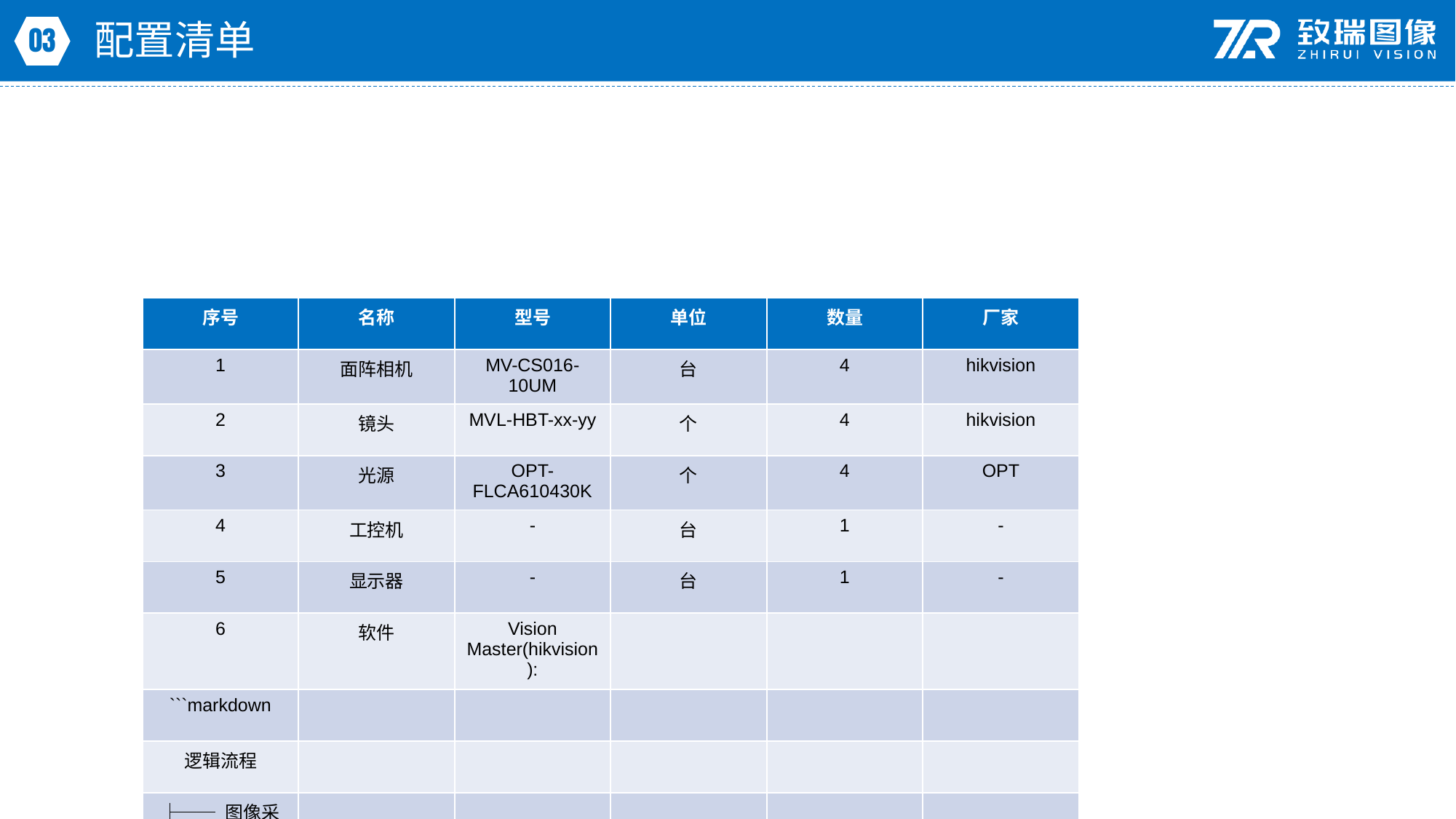

配置清单
03
| 序号 | 名称 | 型号 | 单位 | 数量 | 厂家 |
| --- | --- | --- | --- | --- | --- |
| 1 | 面阵相机 | MV-CS016-10UM | 台 | 4 | hikvision |
| 2 | 镜头 | MVL-HBT-xx-yy | 个 | 4 | hikvision |
| 3 | 光源 | OPT-FLCA610430K | 个 | 4 | OPT |
| 4 | 工控机 | - | 台 | 1 | - |
| 5 | 显示器 | - | 台 | 1 | - |
| 6 | 软件 | Vision Master(hikvision): |  |  |  |
| ```markdown |  |  |  |  |  |
| 逻辑流程 |  |  |  |  |  |
| ├── 图像采集 |  |  |  |  |  |
| │ ├── 相机参数设置 |  |  |  |  |  |
| │ │ ├── 设置相机分辨率为支持最小特征分辨12mm的参数 |  |  |  |  |  |
| │ │ ├── 配置触发模式为外部触发（适配机械手来料） |  |  |  |  |  |
| │ │ └── 设置ROI区域覆盖5000\*2000mm搜索范围 |  |  |  |  |  |
| │ └── 光源控制 |  |  |  |  |  |
| │ ├── 启用背光模式增强木材纹理对比度 |  |  |  |  |  |
| │ └── 设置光源亮度为80%以平衡原木色表现 |  |  |  |  |  |
| ├── 预处理 |  |  |  |  |  |
| │ ├── 图像滤波 |  |  |  |  |  |
| │ │ └── 使用高斯滤波(核大小=5)消除木材表面噪点 |  |  |  |  |  |
| │ ├── 图像增强 |  |  |  |  |  |
| │ │ ├── 对比度调节(系数=120%)强化裂纹特征 |  |  |  |  |  |
| │ │ └── Gamma校正(Gamma=1.5)优化暗部细节 |  |  |  |  |  |
| │ └── 畸变校正 |  |  |  |  |  |
| │ └── 加载畸变标定文件(校正中心点=图像中心) |  |  |  |  |  |
| ├── 表面缺陷检测 |  |  |  |  |  |
| │ ├── DL图像分割 |  |  |  |  |  |
| │ │ ├── 加载预训练的木材缺陷模型(裂纹/青斑/黑斑) |  |  |  |  |  |
| │ │ ├── 设置最小分数=0.65过滤弱缺陷 |  |  |  |  |  |
| │ │ └── 启用按ROI裁图功能限定检测区域 |  |  |  |  |  |
| │ └── BLOB标签分析 |  |  |  |  |  |
| │ ├── 设置面积下限=144mm²(12mm特征最小面积) |  |  |  |  |  |
| │ └── 启用形状过滤排除非缺陷区域 |  |  |  |  |  |
| ├── 尺寸测量 |  |  |  |  |  |
| │ ├── 边缘对位置趋势分析 |  |  |  |  |  |
| │ │ ├── 设置边缘类型=最宽边缘对检测箱体轮廓 |  |  |  |  |  |
| │ │ ├── 配置卡尺数量=4组覆盖四边检测 |  |  |  |  |  |
| │ │ └── 设置距离阈值[4980,5020]mm(5000mm±1%公差) |  |  |  |  |  |
| │ └── 线线测量 |  |  |  |  |  |
| │ ├── 验证相邻边垂直度(角度阈值±0.5°) |  |  |  |  |  |
| │ └── 输出四边长度及对角线长度 |  |  |  |  |  |
| ├── 字符识别 |  |  |  |  |  |
| │ ├── DL字符定位 |  |  |  |  |  |
| │ │ ├── 设置字符角度范围=-10°~+10° |  |  |  |  |  |
| │ │ └── 配置字符宽度范围=20~100mm |  |  |  |  |  |
| │ └── DL字符识别 |  |  |  |  |  |
| │ ├── 加载预训练的木材标签识别模型 |  |  |  |  |  |
| │ └── 设置最小置信度=0.85 |  |  |  |  |  |
| ├── 结果处理 |  |  |  |  |  |
| │ ├── 逻辑运算 |  |  |  |  |  |
| │ │ ├── 使用AND运算综合缺陷检测/尺寸测量/字符识别结果 |  |  |  |  |  |
| │ │ └── 设置NG判定条件 | 套 | 1 | Vision Master(hikvision): |  |  |
| ```markdown |  |  |  |  |  |
| 逻辑流程 |  |  |  |  |  |
| ├── 图像采集 |  |  |  |  |  |
| │ ├── 相机参数设置 |  |  |  |  |  |
| │ │ ├── 设置相机分辨率为支持最小特征分辨12mm的参数 |  |  |  |  |  |
| │ │ ├── 配置触发模式为外部触发（适配机械手来料） |  |  |  |  |  |
| │ │ └── 设置ROI区域覆盖5000\*2000mm搜索范围 |  |  |  |  |  |
| │ └── 光源控制 |  |  |  |  |  |
| │ ├── 启用背光模式增强木材纹理对比度 |  |  |  |  |  |
| │ └── 设置光源亮度为80%以平衡原木色表现 |  |  |  |  |  |
| ├── 预处理 |  |  |  |  |  |
| │ ├── 图像滤波 |  |  |  |  |  |
| │ │ └── 使用高斯滤波(核大小=5)消除木材表面噪点 |  |  |  |  |  |
| │ ├── 图像增强 |  |  |  |  |  |
| │ │ ├── 对比度调节(系数=120%)强化裂纹特征 |  |  |  |  |  |
| │ │ └── Gamma校正(Gamma=1.5)优化暗部细节 |  |  |  |  |  |
| │ └── 畸变校正 |  |  |  |  |  |
| │ └── 加载畸变标定文件(校正中心点=图像中心) |  |  |  |  |  |
| ├── 表面缺陷检测 |  |  |  |  |  |
| │ ├── DL图像分割 |  |  |  |  |  |
| │ │ ├── 加载预训练的木材缺陷模型(裂纹/青斑/黑斑) |  |  |  |  |  |
| │ │ ├── 设置最小分数=0.65过滤弱缺陷 |  |  |  |  |  |
| │ │ └── 启用按ROI裁图功能限定检测区域 |  |  |  |  |  |
| │ └── BLOB标签分析 |  |  |  |  |  |
| │ ├── 设置面积下限=144mm²(12mm特征最小面积) |  |  |  |  |  |
| │ └── 启用形状过滤排除非缺陷区域 |  |  |  |  |  |
| ├── 尺寸测量 |  |  |  |  |  |
| │ ├── 边缘对位置趋势分析 |  |  |  |  |  |
| │ │ ├── 设置边缘类型=最宽边缘对检测箱体轮廓 |  |  |  |  |  |
| │ │ ├── 配置卡尺数量=4组覆盖四边检测 |  |  |  |  |  |
| │ │ └── 设置距离阈值[4980,5020]mm(5000mm±1%公差) |  |  |  |  |  |
| │ └── 线线测量 |  |  |  |  |  |
| │ ├── 验证相邻边垂直度(角度阈值±0.5°) |  |  |  |  |  |
| │ └── 输出四边长度及对角线长度 |  |  |  |  |  |
| ├── 字符识别 |  |  |  |  |  |
| │ ├── DL字符定位 |  |  |  |  |  |
| │ │ ├── 设置字符角度范围=-10°~+10° |  |  |  |  |  |
| │ │ └── 配置字符宽度范围=20~100mm |  |  |  |  |  |
| │ └── DL字符识别 |  |  |  |  |  |
| │ ├── 加载预训练的木材标签识别模型 |  |  |  |  |  |
| │ └── 设置最小置信度=0.85 |  |  |  |  |  |
| ├── 结果处理 |  |  |  |  |  |
| │ ├── 逻辑运算 |  |  |  |  |  |
| │ │ ├── 使用AND运算综合缺陷检测/尺寸测量/字符识别结果 |  |  |  |  |  |
| │ │ └── 设置NG判定条件 |  |  |  |  |  |